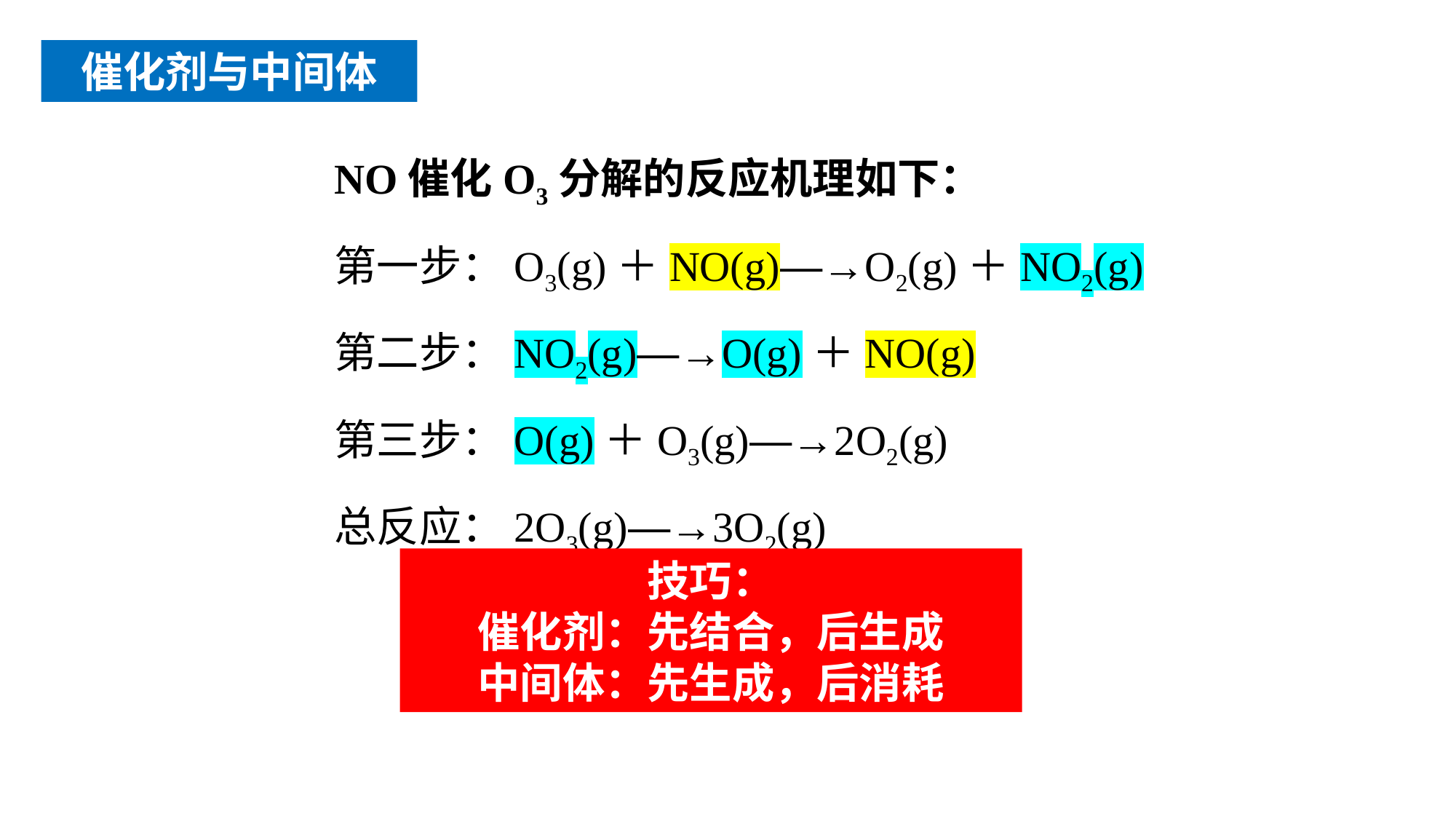

催化剂与中间体
NO催化O3分解的反应机理如下：
第一步：O3(g)＋NO(g)―→O2(g)＋NO2(g)
第二步：NO2(g)―→O(g)＋NO(g)
第三步：O(g)＋O3(g)―→2O2(g)
总反应：2O3(g)―→3O2(g)
技巧：
催化剂：先结合，后生成
中间体：先生成，后消耗